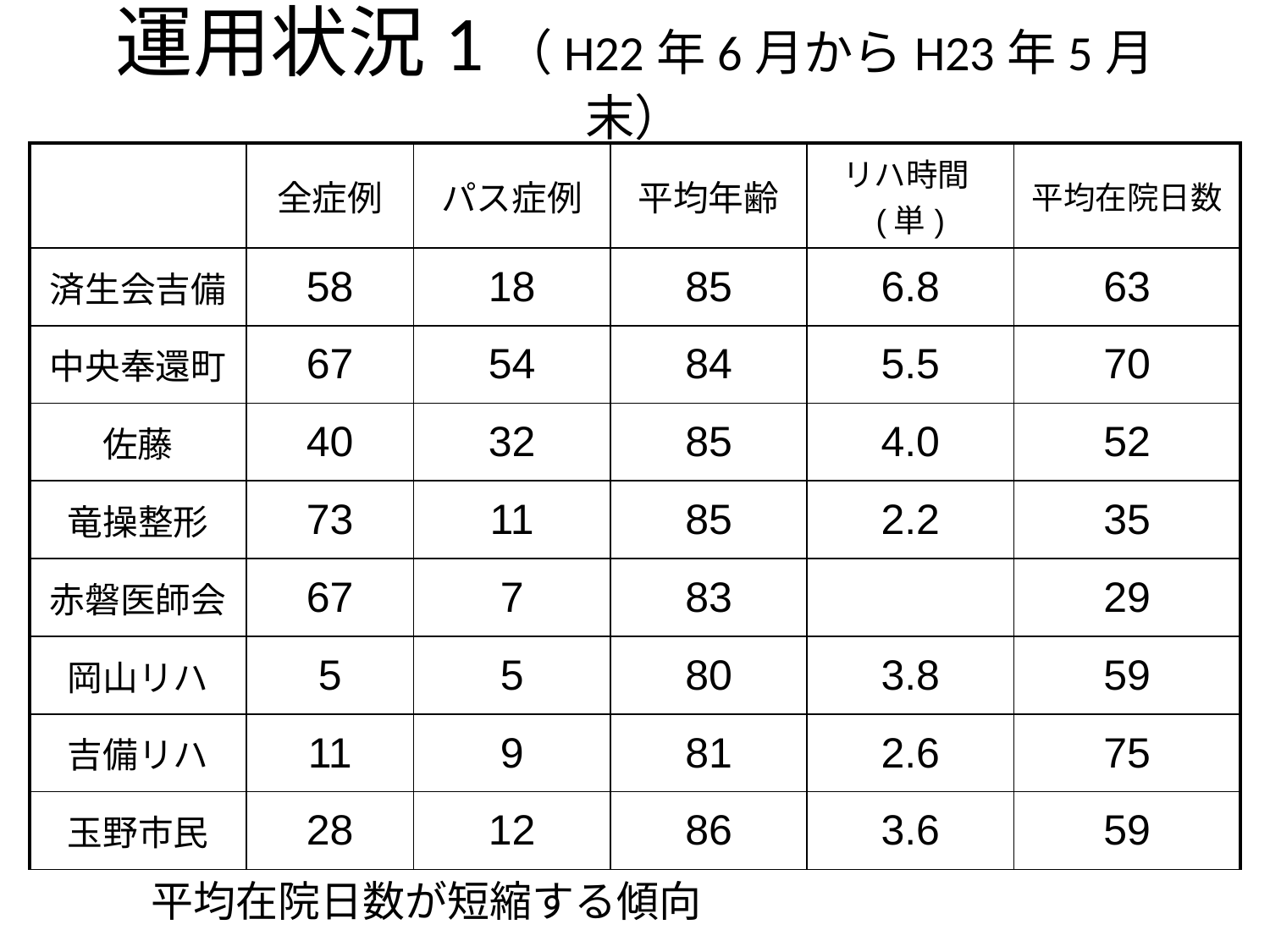

# 運用状況1（H22年6月からH23年5月末）
|  | 全症例 | パス症例 | 平均年齢 | リハ時間(単) | 平均在院日数 |
| --- | --- | --- | --- | --- | --- |
| 済生会吉備 | 58 | 18 | 85 | 6.8 | 63 |
| 中央奉還町 | 67 | 54 | 84 | 5.5 | 70 |
| 佐藤 | 40 | 32 | 85 | 4.0 | 52 |
| 竜操整形 | 73 | 11 | 85 | 2.2 | 35 |
| 赤磐医師会 | 67 | 7 | 83 |  | 29 |
| 岡山リハ | 5 | 5 | 80 | 3.8 | 59 |
| 吉備リハ | 11 | 9 | 81 | 2.6 | 75 |
| 玉野市民 | 28 | 12 | 86 | 3.6 | 59 |
平均在院日数が短縮する傾向